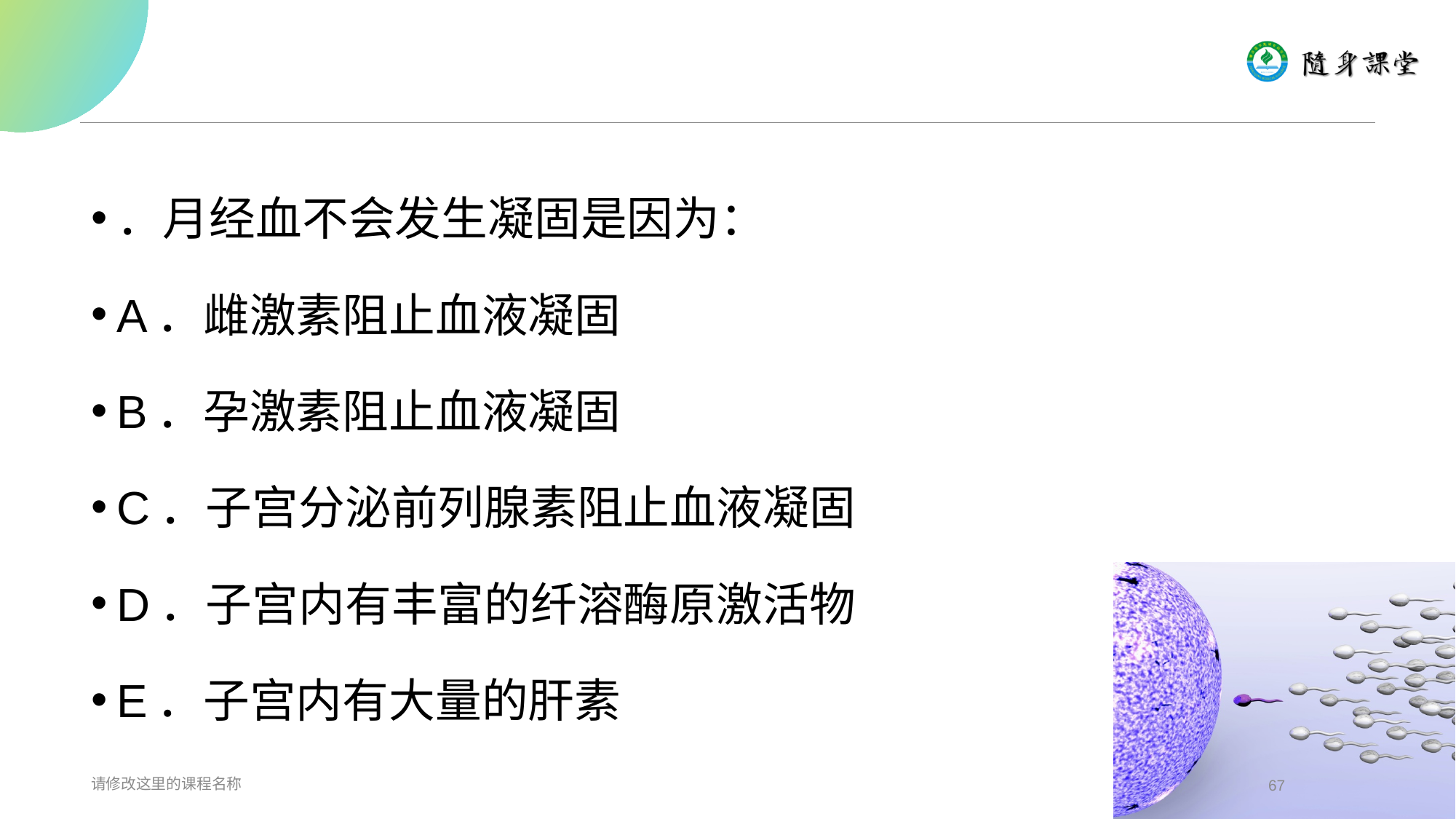

#
．月经血不会发生凝固是因为：
A．雌激素阻止血液凝固
B．孕激素阻止血液凝固
C．子宫分泌前列腺素阻止血液凝固
D．子宫内有丰富的纤溶酶原激活物
E．子宫内有大量的肝素
请修改这里的课程名称
67